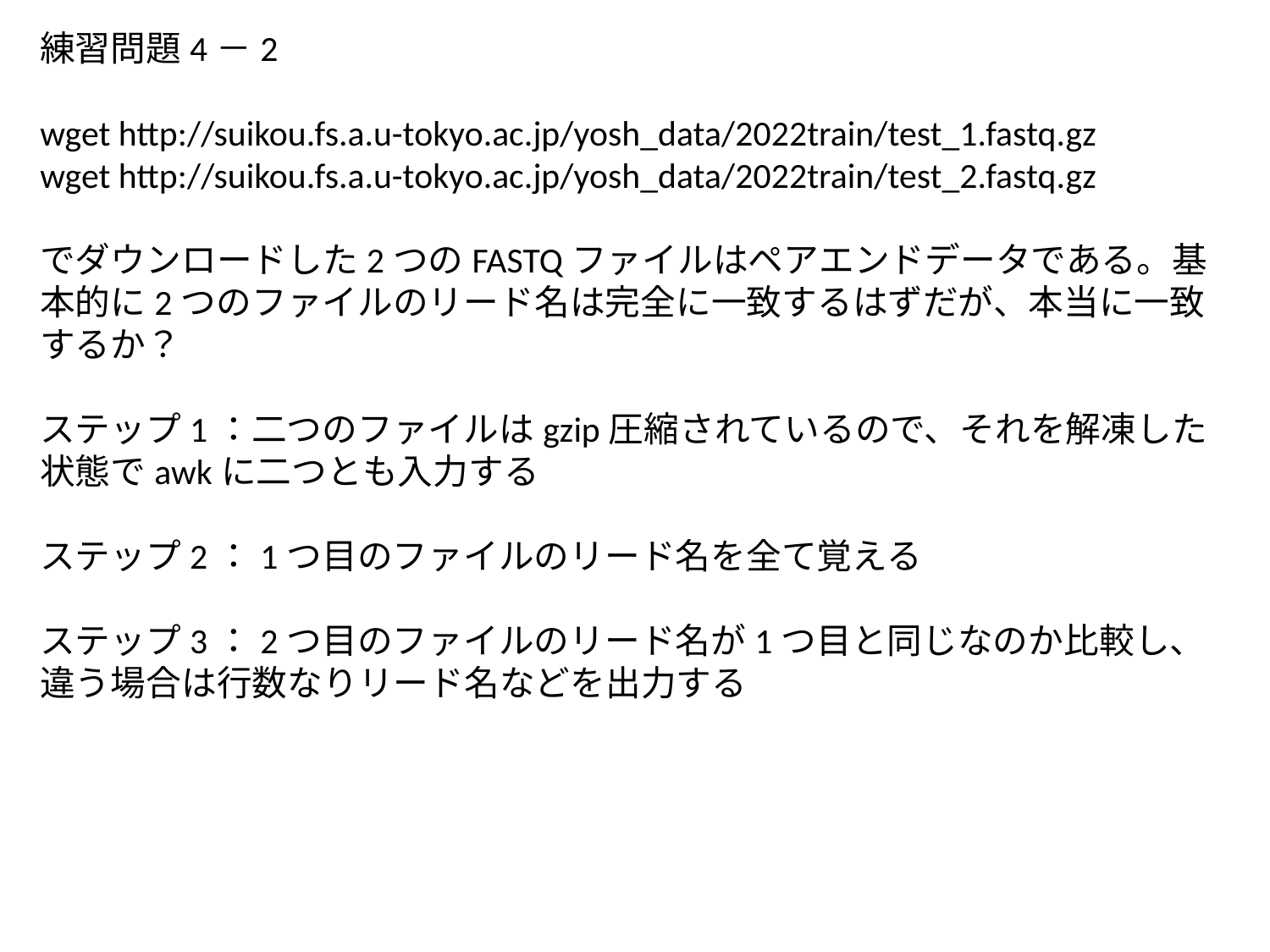

練習問題4－2

wget http://suikou.fs.a.u-tokyo.ac.jp/yosh_data/2022train/test_1.fastq.gz
wget http://suikou.fs.a.u-tokyo.ac.jp/yosh_data/2022train/test_2.fastq.gz

でダウンロードした2つのFASTQファイルはペアエンドデータである。基本的に2つのファイルのリード名は完全に一致するはずだが、本当に一致するか？

ステップ1：二つのファイルはgzip圧縮されているので、それを解凍した状態でawkに二つとも入力する

ステップ2：1つ目のファイルのリード名を全て覚える

ステップ3：2つ目のファイルのリード名が1つ目と同じなのか比較し、違う場合は行数なりリード名などを出力する